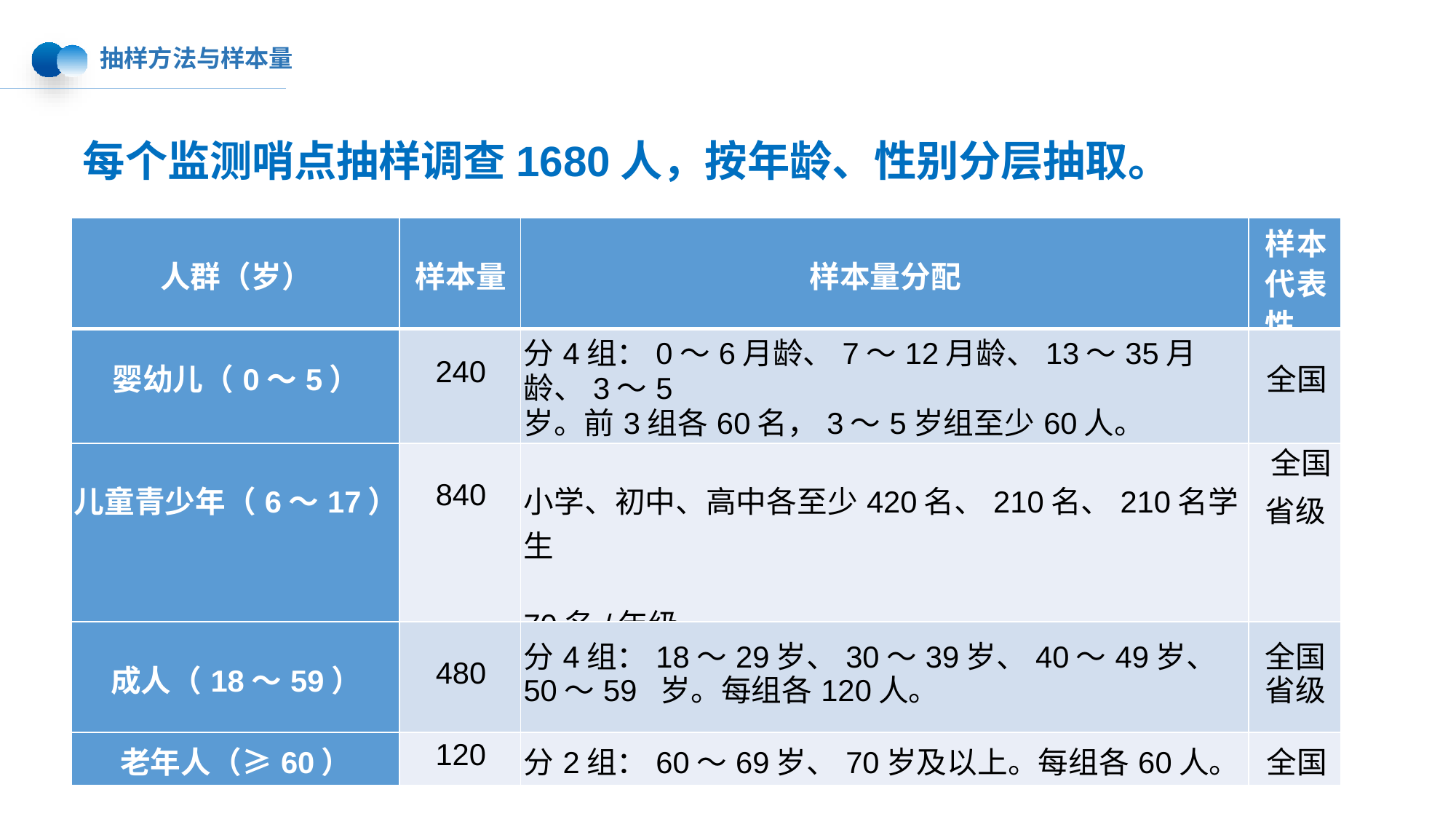

抽样方法与样本量

# 每个监测哨点抽样调查1680人，按年龄、性别分层抽取。
| 人群（岁） | 样本量 | 样本量分配 | 样本 代表 性 |
| --- | --- | --- | --- |
| 婴幼儿（0～5） | 240 | 分4组：0～6月龄、7～12月龄、13～35月龄、3～5 岁。前3组各60名，3～5岁组至少60人。 | 全国 |
| 儿童青少年（6～17） | 840 | 小学、初中、高中各至少420名、210名、210名学生 70名/年级 | 全国 省级 |
| 成人（18～59） | 480 | 分4组：18～29岁、30～39岁、40～49岁、50～59 岁。每组各120人。 | 全国 省级 |
| 老年人（≥60） | 120 | 分2组：60～69岁、70岁及以上。每组各60人。 | 全国 |